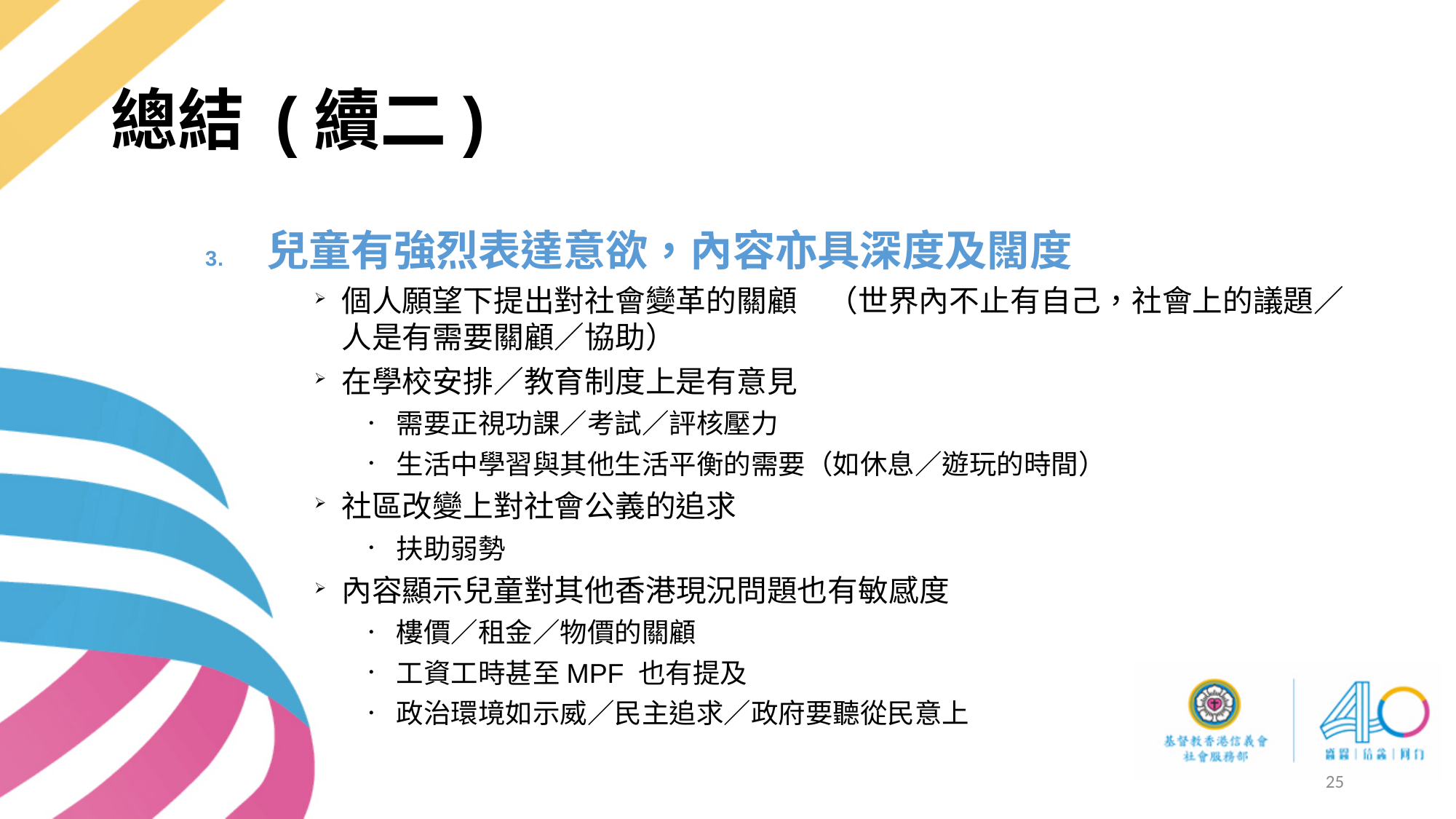

# 總結 (續二)
兒童有強烈表達意欲，內容亦具深度及闊度
個人願望下提出對社會變革的關顧　（世界內不止有自己，社會上的議題／人是有需要關顧／協助）
在學校安排／教育制度上是有意見
需要正視功課／考試／評核壓力
生活中學習與其他生活平衡的需要（如休息／遊玩的時間）
社區改變上對社會公義的追求
扶助弱勢
內容顯示兒童對其他香港現況問題也有敏感度
樓價／租金／物價的關顧
工資工時甚至MPF 也有提及
政治環境如示威／民主追求／政府要聽從民意上

25